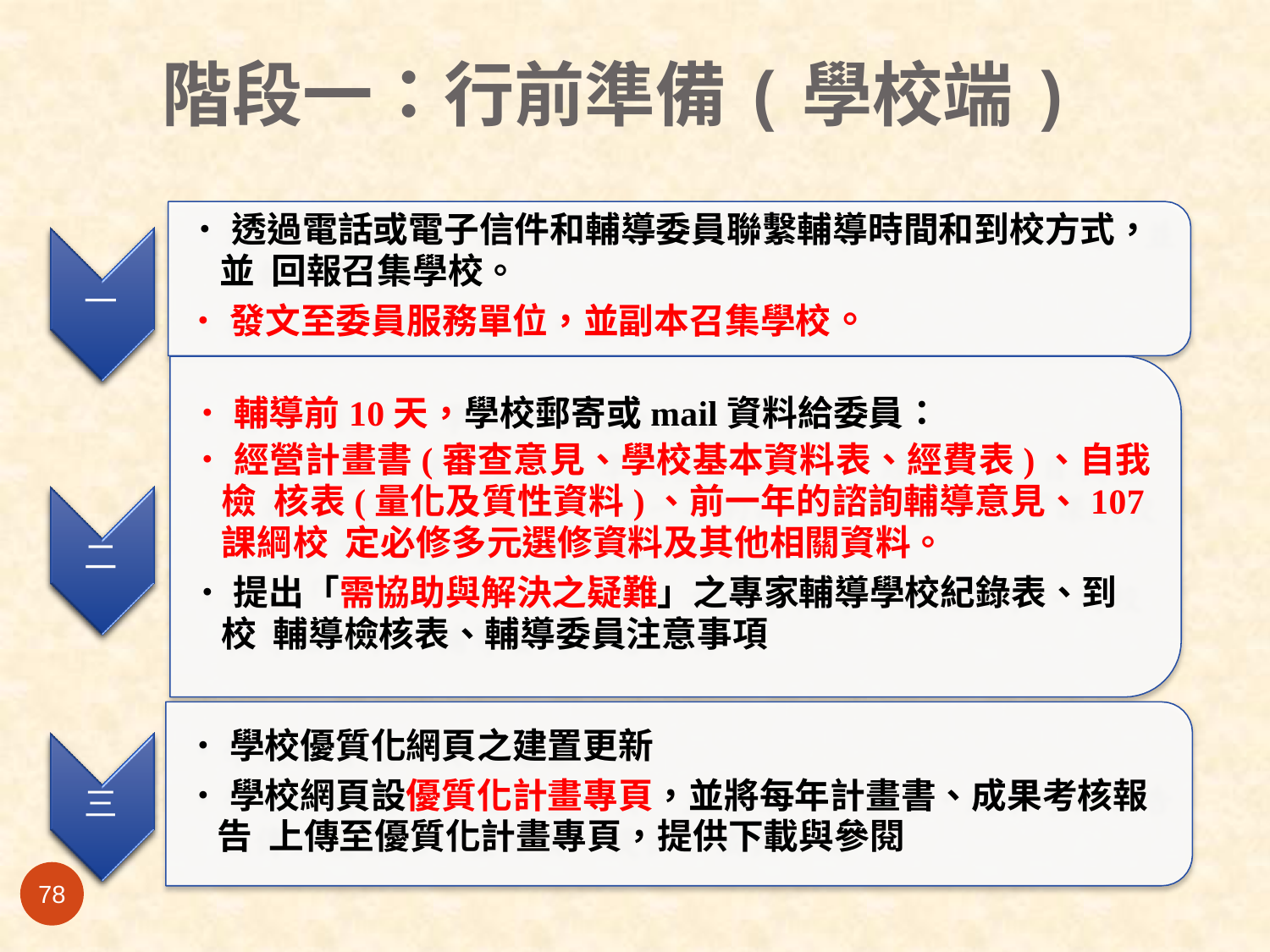

# 階段一：行前準備(學校端)

•透過電話或電子信件和輔導委員聯繫輔導時間和到校方式，並  回報召集學校。
•發文至委員服務單位，並副本召集學校。

一

•輔導前10天，學校郵寄或mail資料給委員：
•經營計畫書(審查意見、學校基本資料表、經費表)、自我檢  核表(量化及質性資料)、前一年的諮詢輔導意見、107課綱校  定必修多元選修資料及其他相關資料。
•提出「需協助與解決之疑難」之專家輔導學校紀錄表、到校  輔導檢核表、輔導委員注意事項

二

•學校優質化網頁之建置更新
•學校網頁設優質化計畫專頁，並將每年計畫書、成果考核報告  上傳至優質化計畫專頁，提供下載與參閱

三
78